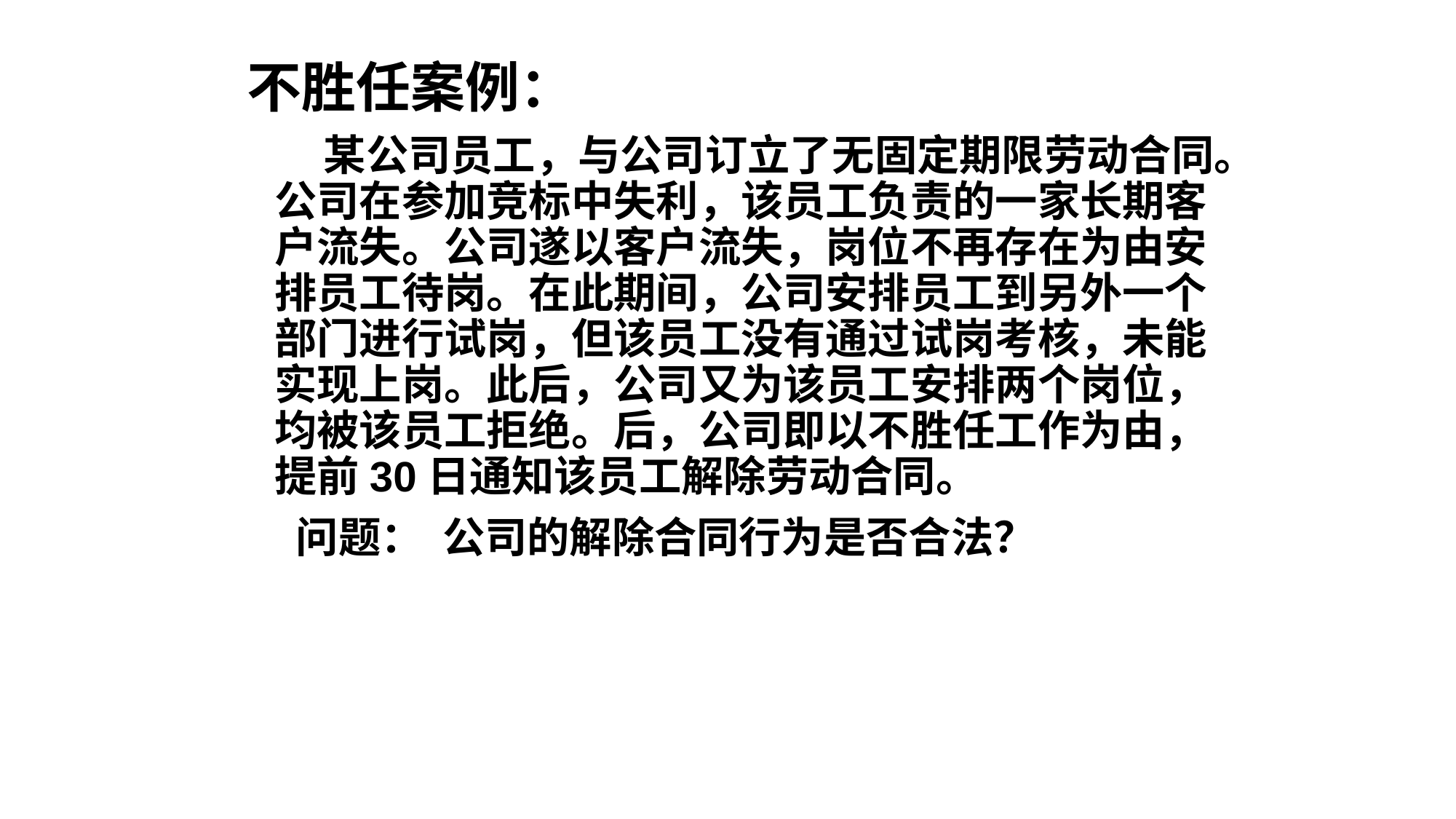

不胜任案例：
       某公司员工，与公司订立了无固定期限劳动合同。公司在参加竞标中失利，该员工负责的一家长期客户流失。公司遂以客户流失，岗位不再存在为由安排员工待岗。在此期间，公司安排员工到另外一个部门进行试岗，但该员工没有通过试岗考核，未能实现上岗。此后，公司又为该员工安排两个岗位，均被该员工拒绝。后，公司即以不胜任工作为由，提前30日通知该员工解除劳动合同。
    问题：  公司的解除合同行为是否合法？